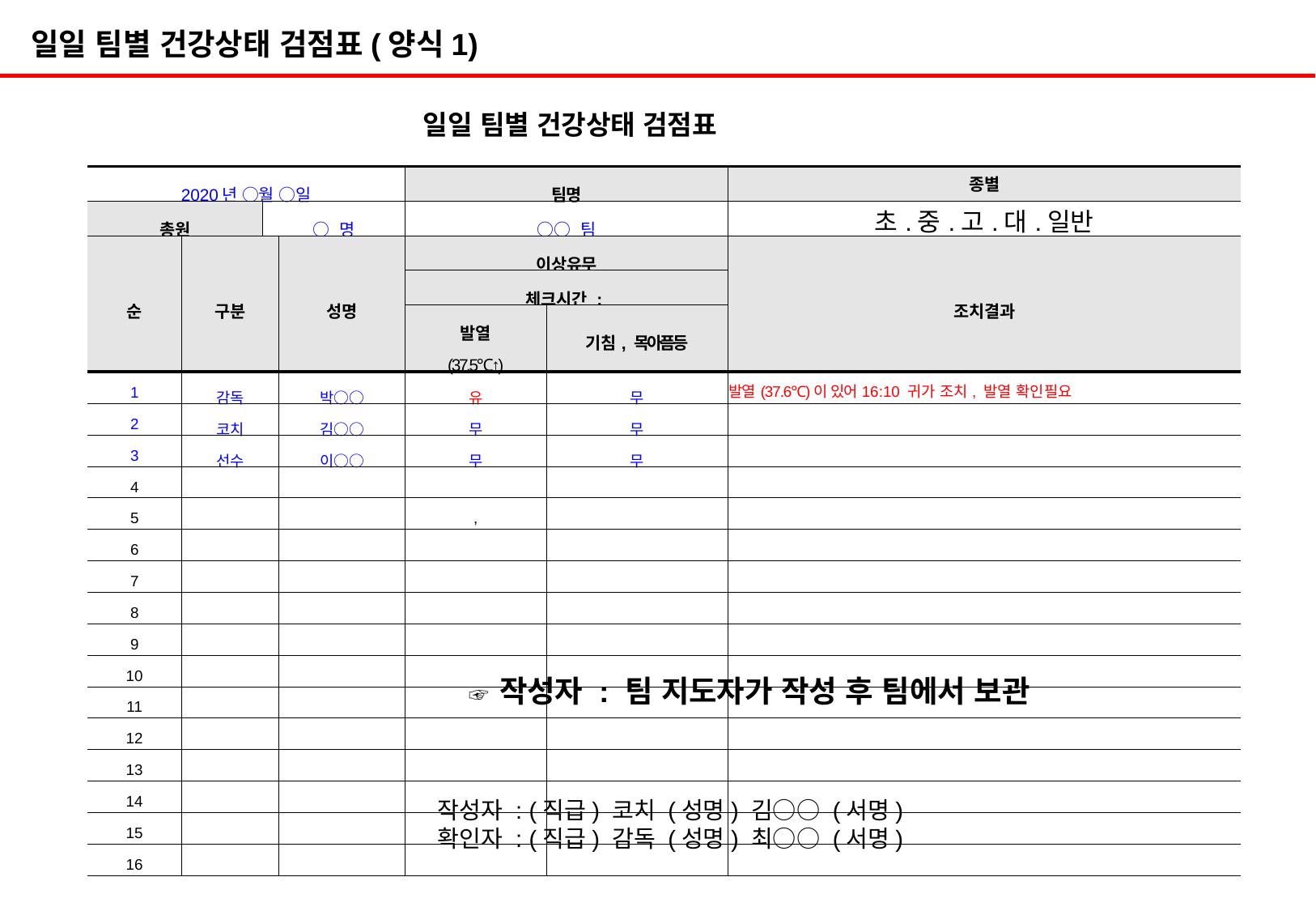

일일 팀별 건강상태 검점표(양식1)
일일 팀별 건강상태 검점표

| 2020년 ○월 ○일 |  |  |  | 팀명 |  | 종별 |
| --- | --- | --- | --- | --- | --- | --- |
| 총원 |  | ○ 명 |  | ○○ 팀 |  | 초.중.고.대.일반 |
| 순 | 구분 |  | 성명 | 이상유무 |  | 조치결과 |
|  |  |  |  | 체크시간 : |  |  |
|  |  |  |  | 발열 (37.5℃↑) | 기침, 목아픔등 |  |
| 1 | 감독 |  | 박○○ | 유 | 무 | 발열(37.6℃)이 있어16:10 귀가 조치, 발열 확인필요 |
| 2 | 코치 |  | 김○○ | 무 | 무 |  |
| 3 | 선수 |  | 이○○ | 무 | 무 |  |
| 4 |  |  |  |  |  |  |
| 5 |  |  |  | , |  |  |
| 6 |  |  |  |  |  |  |
| 7 |  |  |  |  |  |  |
| 8 |  |  |  |  |  |  |
| 9 |  |  |  |  |  |  |
| 10 |  |  |  |  |  |  |
| 11 |  |  |  |  |  |  |
| 12 |  |  |  |  |  |  |
| 13 |  |  |  |  |  |  |
| 14 |  |  |  |  |  |  |
| 15 |  |  |  |  |  |  |
| 16 |  |  |  |  |  |  |
☞ 작성자 : 팀 지도자가 작성 후 팀에서 보관
작성자 : (직급) 코치 (성명) 김○○ (서명)
확인자 : (직급) 감독 (성명) 최○○ (서명)